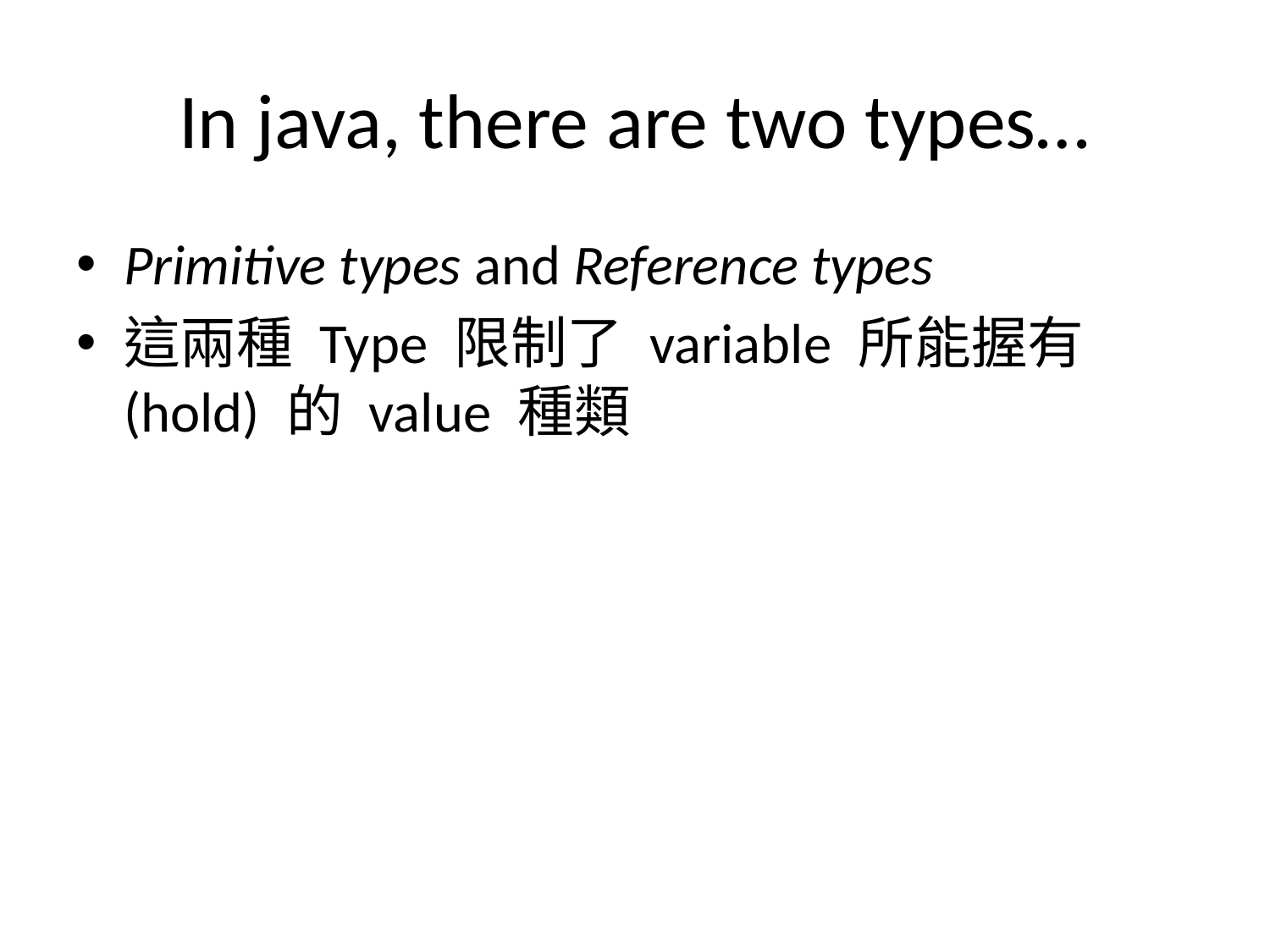

# In java, there are two types…
Primitive types and Reference types
這兩種 Type 限制了 variable 所能握有(hold) 的 value 種類